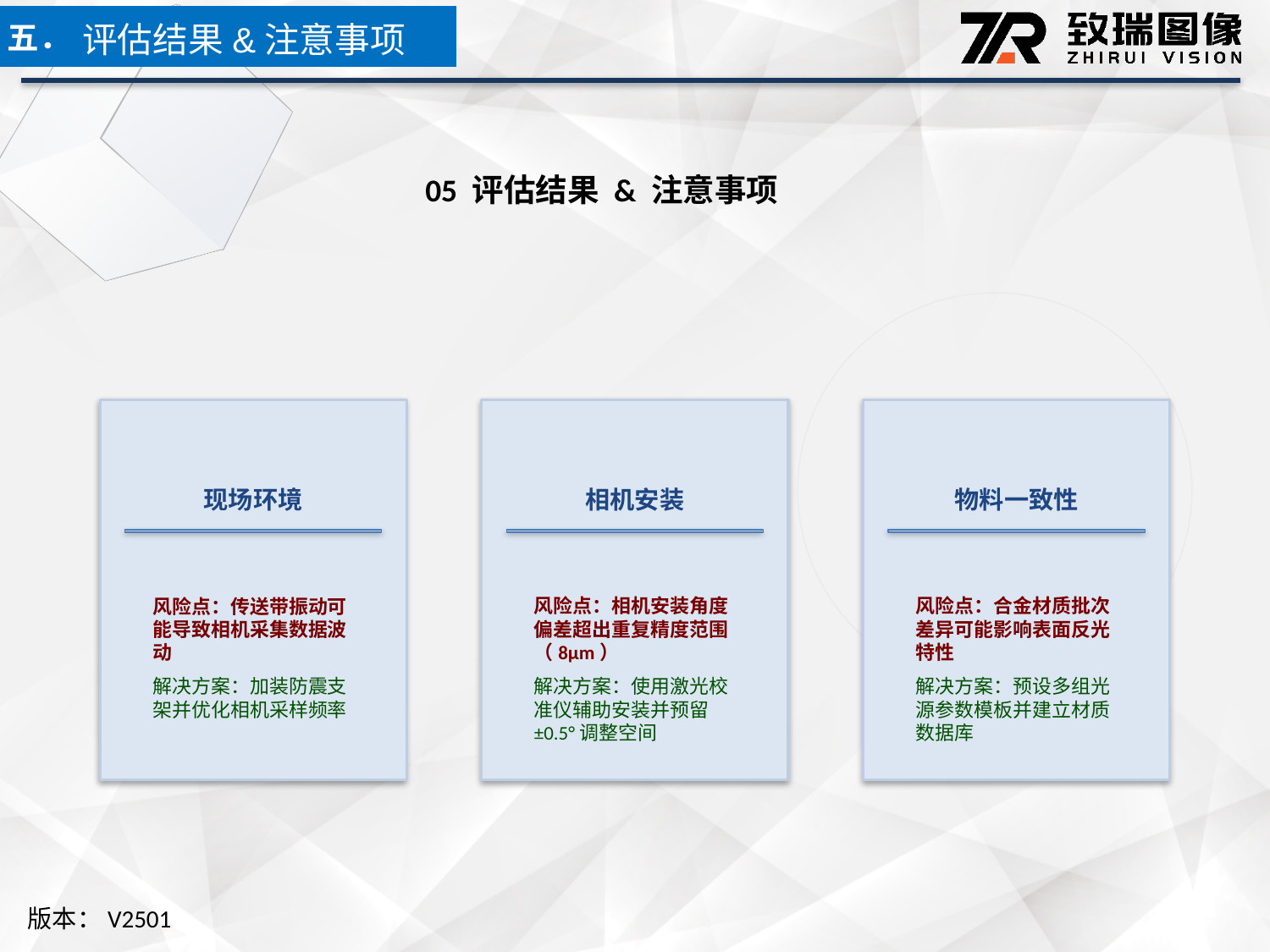

五．
评估结果&注意事项

05 评估结果 & 注意事项

现场环境

相机安装

物料一致性

风险点：传送带振动可能导致相机采集数据波动
解决方案：加装防震支架并优化相机采样频率

风险点：相机安装角度偏差超出重复精度范围（8μm）
解决方案：使用激光校准仪辅助安装并预留±0.5°调整空间

风险点：合金材质批次差异可能影响表面反光特性
解决方案：预设多组光源参数模板并建立材质数据库